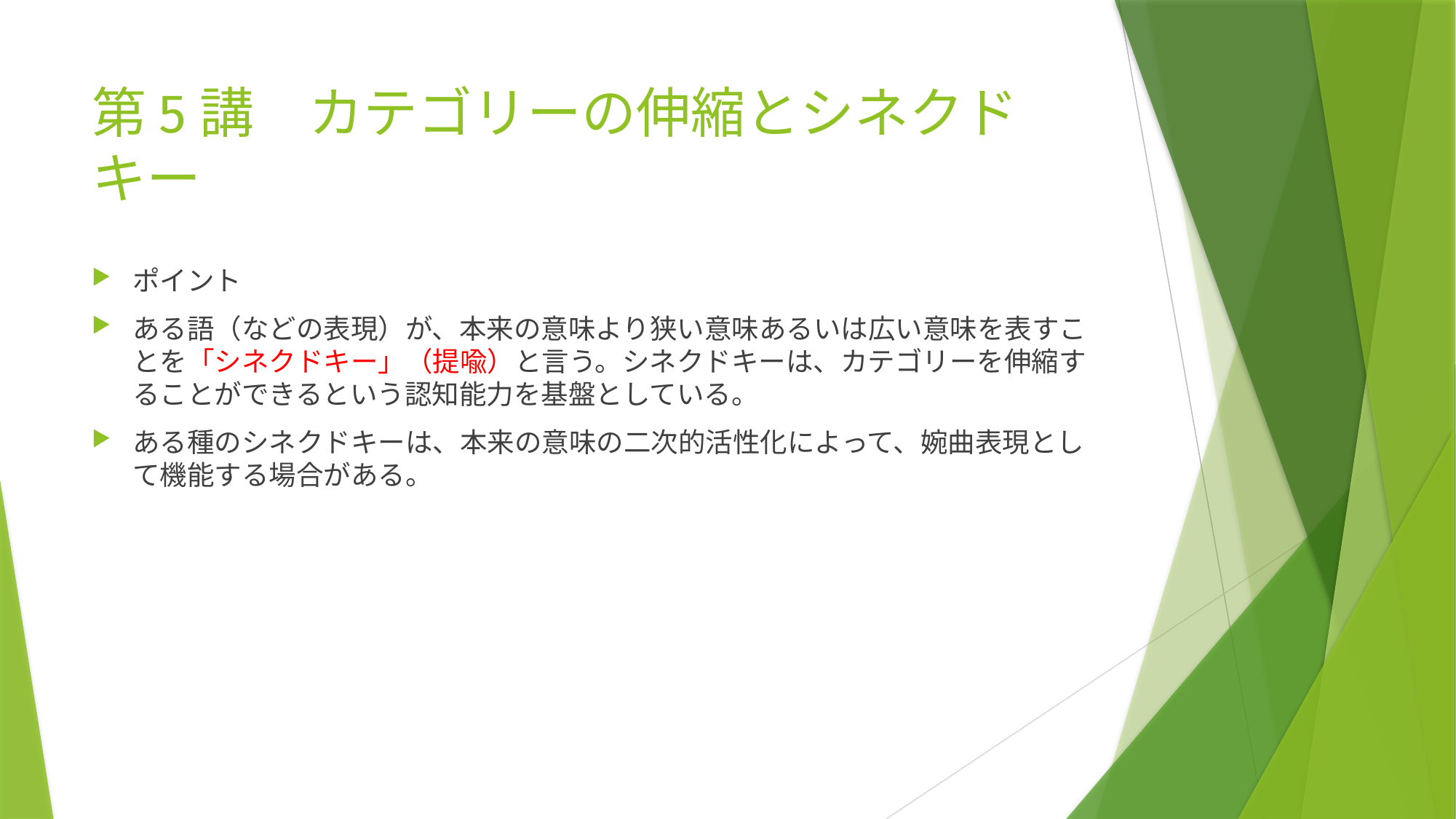

# 第5講　カテゴリーの伸縮とシネクドキー
ポイント
ある語（などの表現）が、本来の意味より狭い意味あるいは広い意味を表すことを「シネクドキー」（提喩）と言う。シネクドキーは、カテゴリーを伸縮することができるという認知能力を基盤としている。
ある種のシネクドキーは、本来の意味の二次的活性化によって、婉曲表現として機能する場合がある。